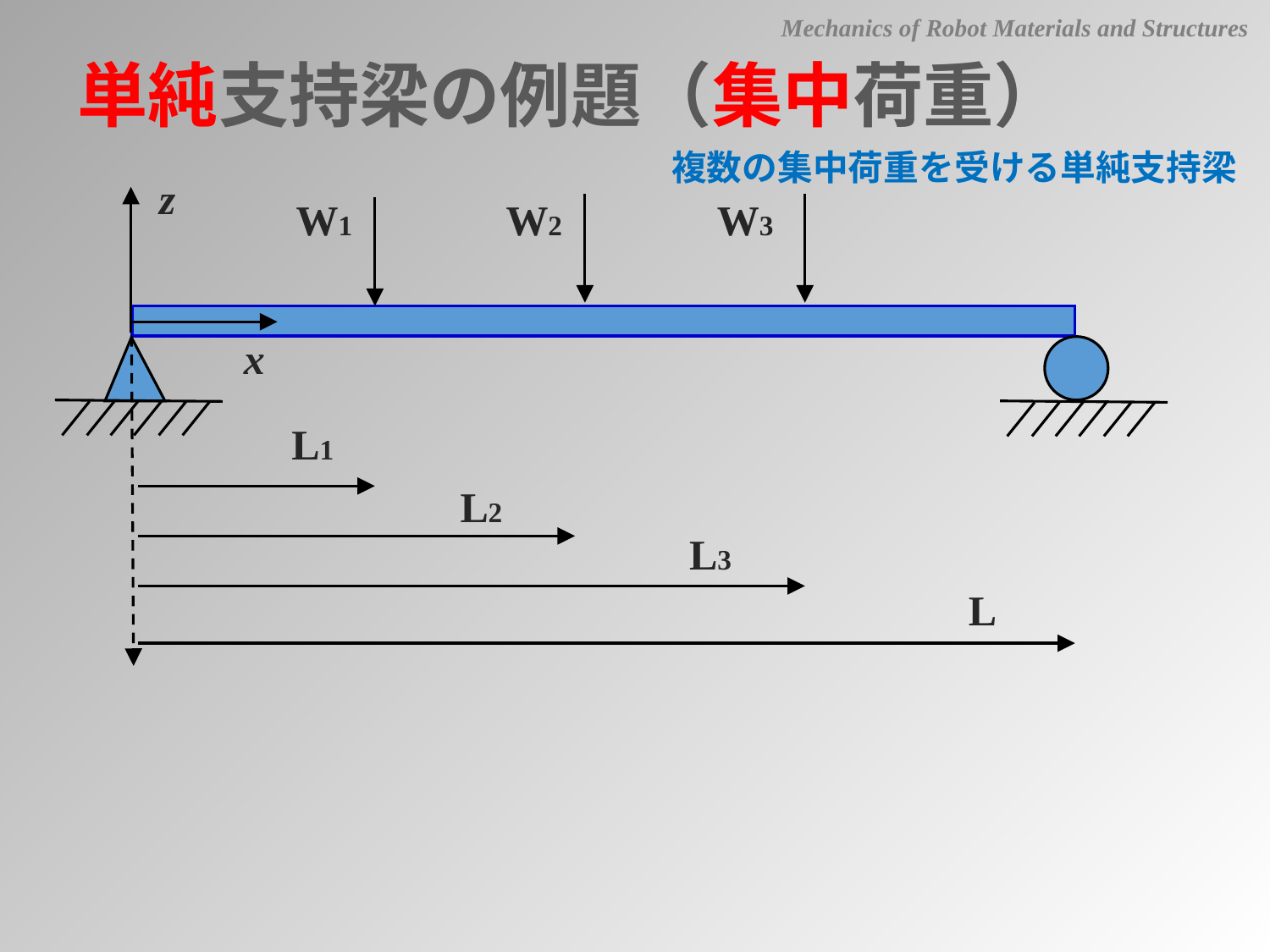

Mechanics of Robot Materials and Structures
単純支持梁の例題（集中荷重）
複数の集中荷重を受ける単純支持梁
z
W1
W2
W3

x

L1
L2
L3
L